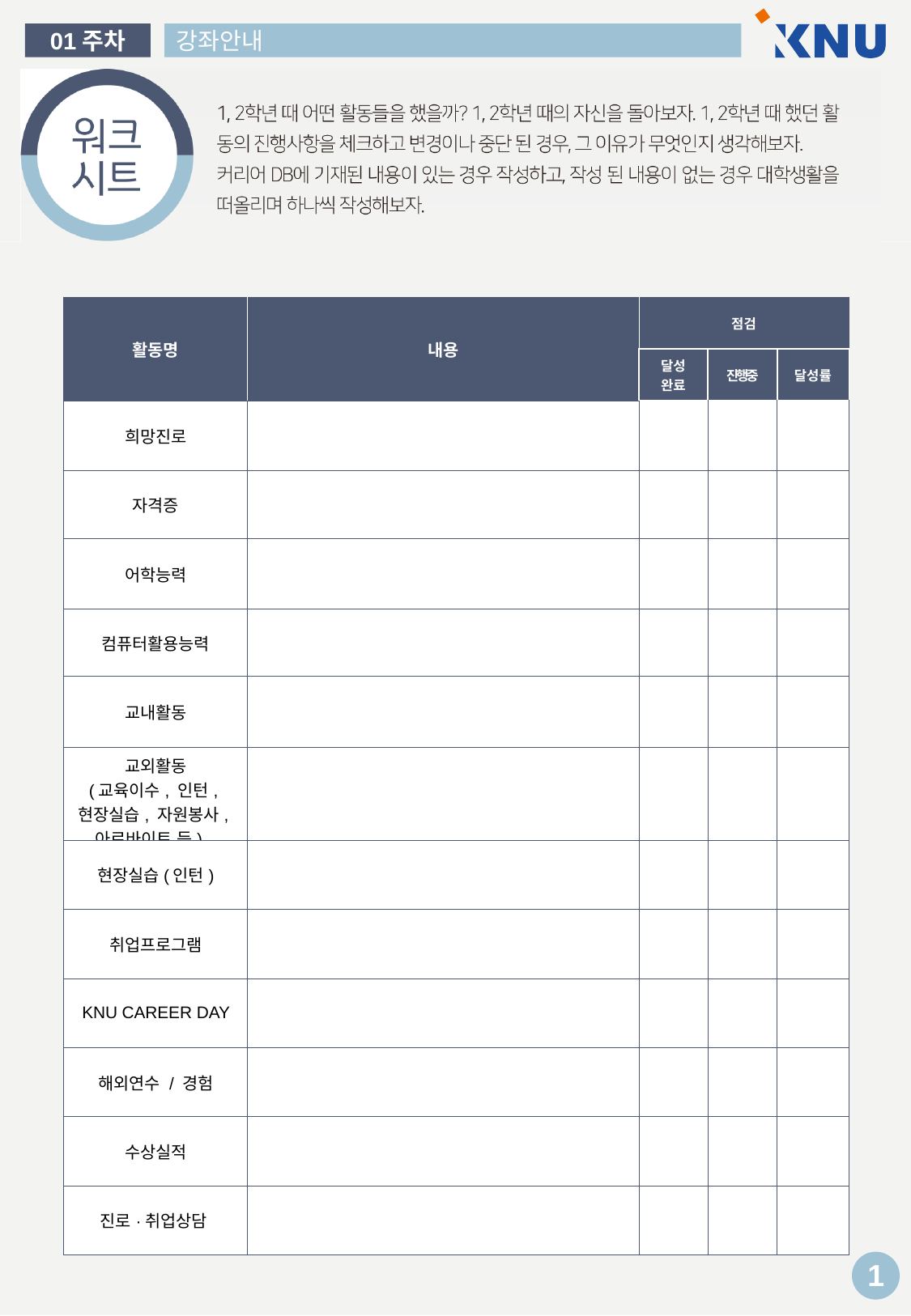

| 활동명 | 내용 | 점검 |  |  |
| --- | --- | --- | --- | --- |
|  |  | 달성 완료 | 진행중 | 달성률 |
| 희망진로 |  |  |  |  |
| 자격증 |  |  |  |  |
| 어학능력 |  |  |  |  |
| 컴퓨터활용능력 |  |  |  |  |
| 교내활동 |  |  |  |  |
| 교외활동 (교육이수, 인턴, 현장실습, 자원봉사, 아르바이트 등) |  |  |  |  |
| 현장실습(인턴) |  |  |  |  |
| 취업프로그램 |  |  |  |  |
| KNU CAREER DAY |  |  |  |  |
| 해외연수 / 경험 |  |  |  |  |
| 수상실적 |  |  |  |  |
| 진로·취업상담 |  |  |  |  |
1